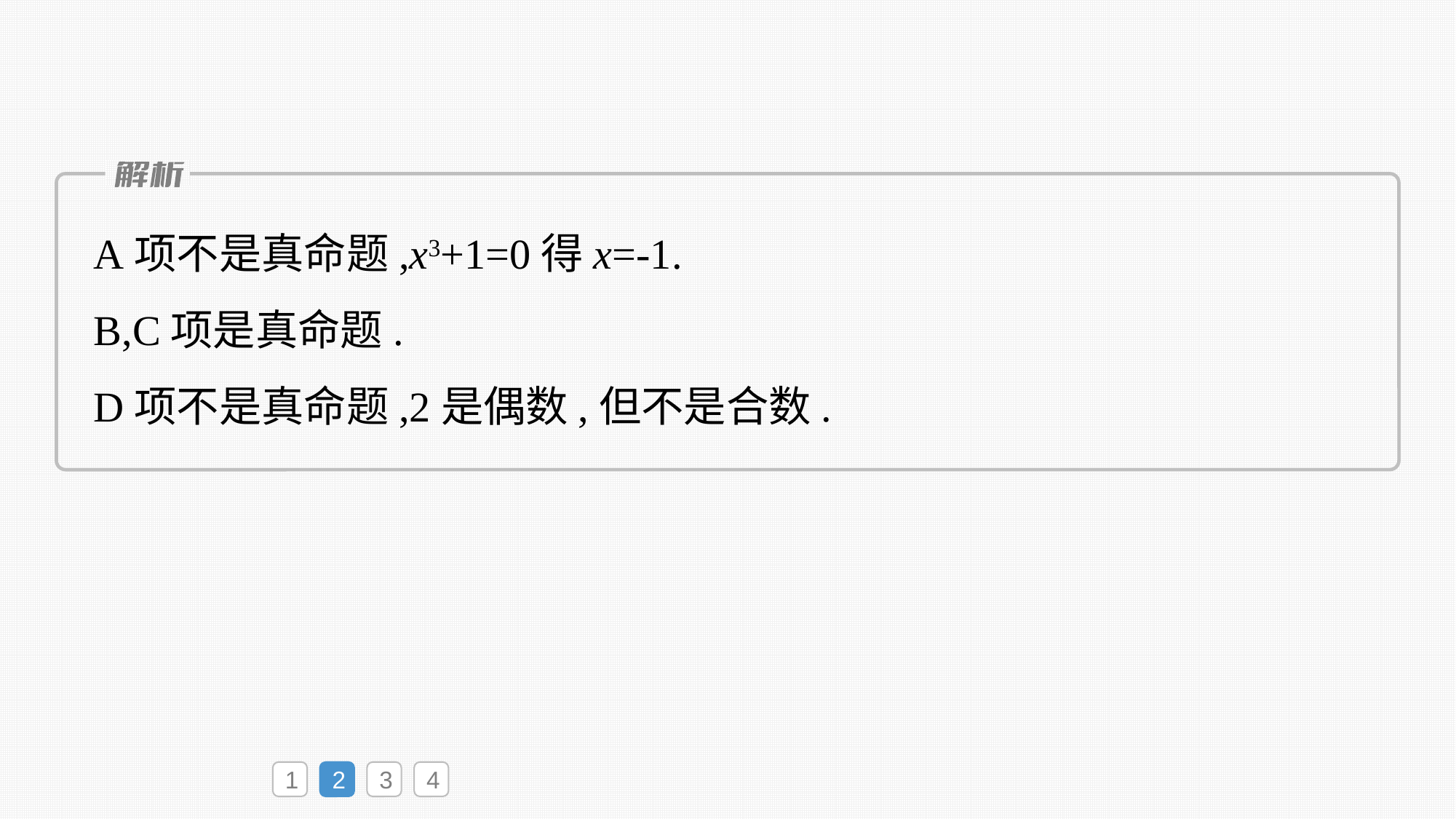

A项不是真命题,x3+1=0得x=-1.
B,C项是真命题.
D项不是真命题,2是偶数,但不是合数.
1
2
3
4